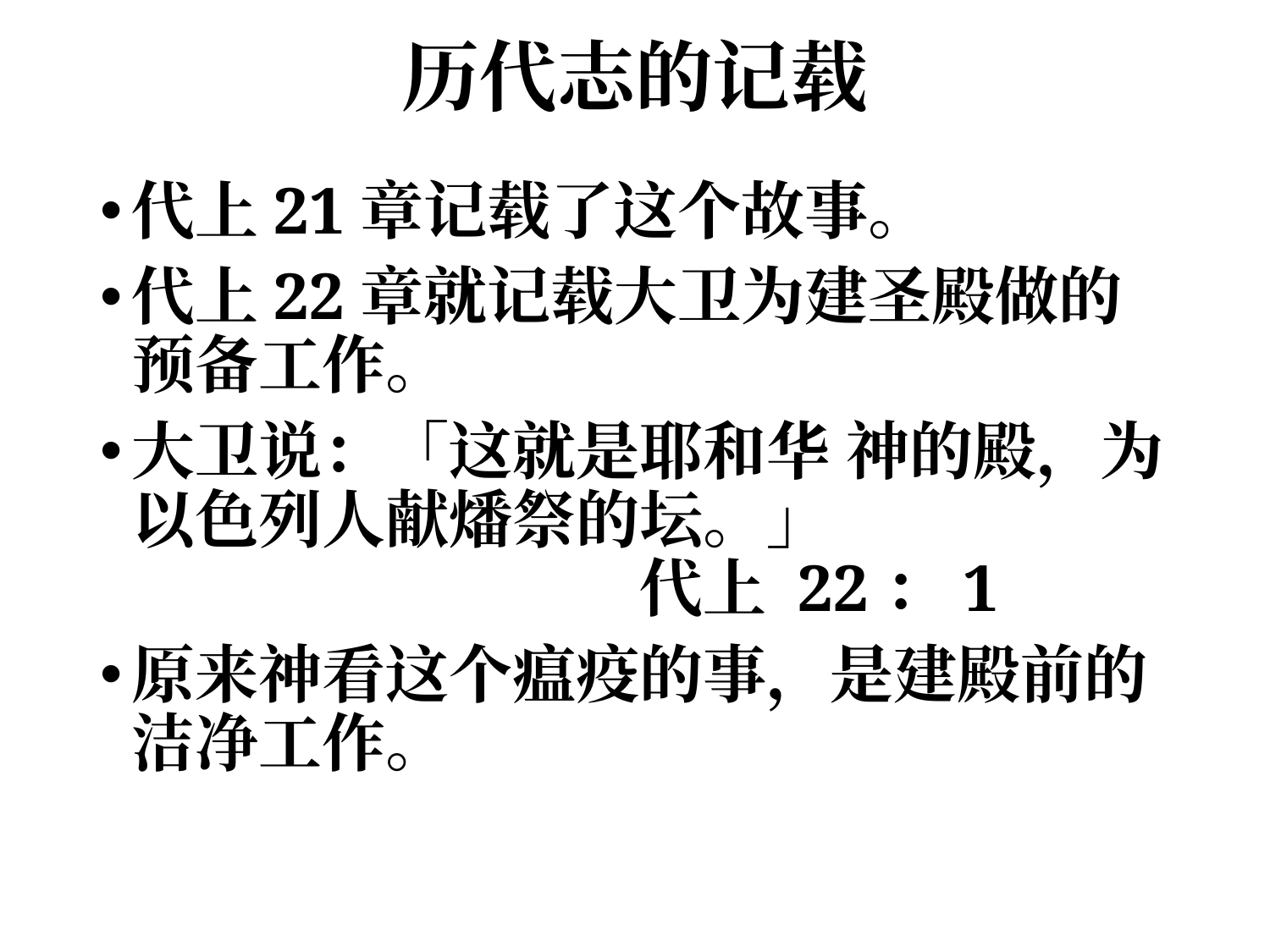

# 历代志的记载
代上21章记载了这个故事。
代上22章就记载大卫为建圣殿做的预备工作。
大卫说：「这就是耶和华 神的殿，为以色列人献燔祭的坛。」							代上 22：1
原来神看这个瘟疫的事，是建殿前的洁净工作。